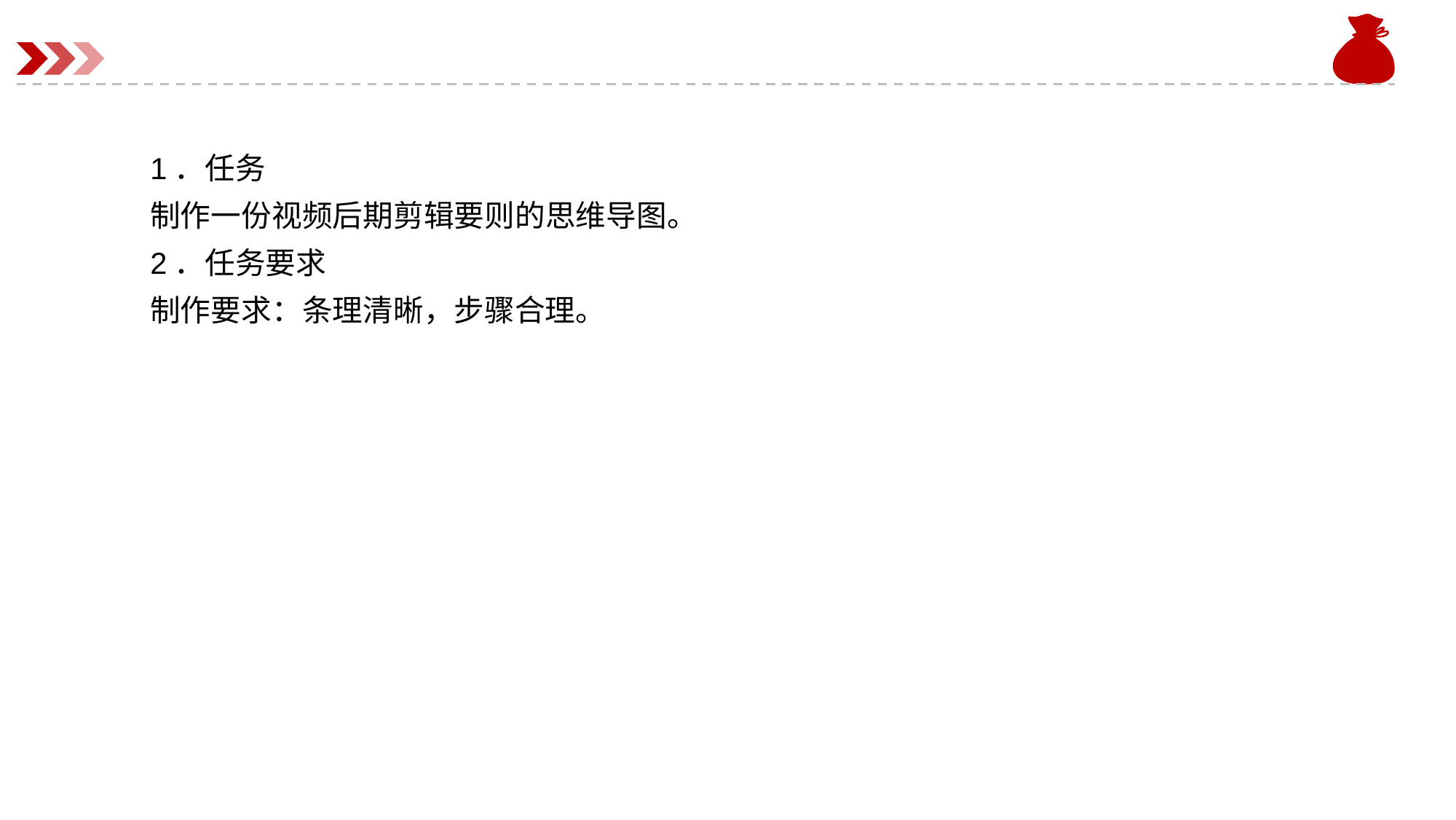

48
1．任务
制作一份视频后期剪辑要则的思维导图。
2．任务要求
制作要求：条理清晰，步骤合理。